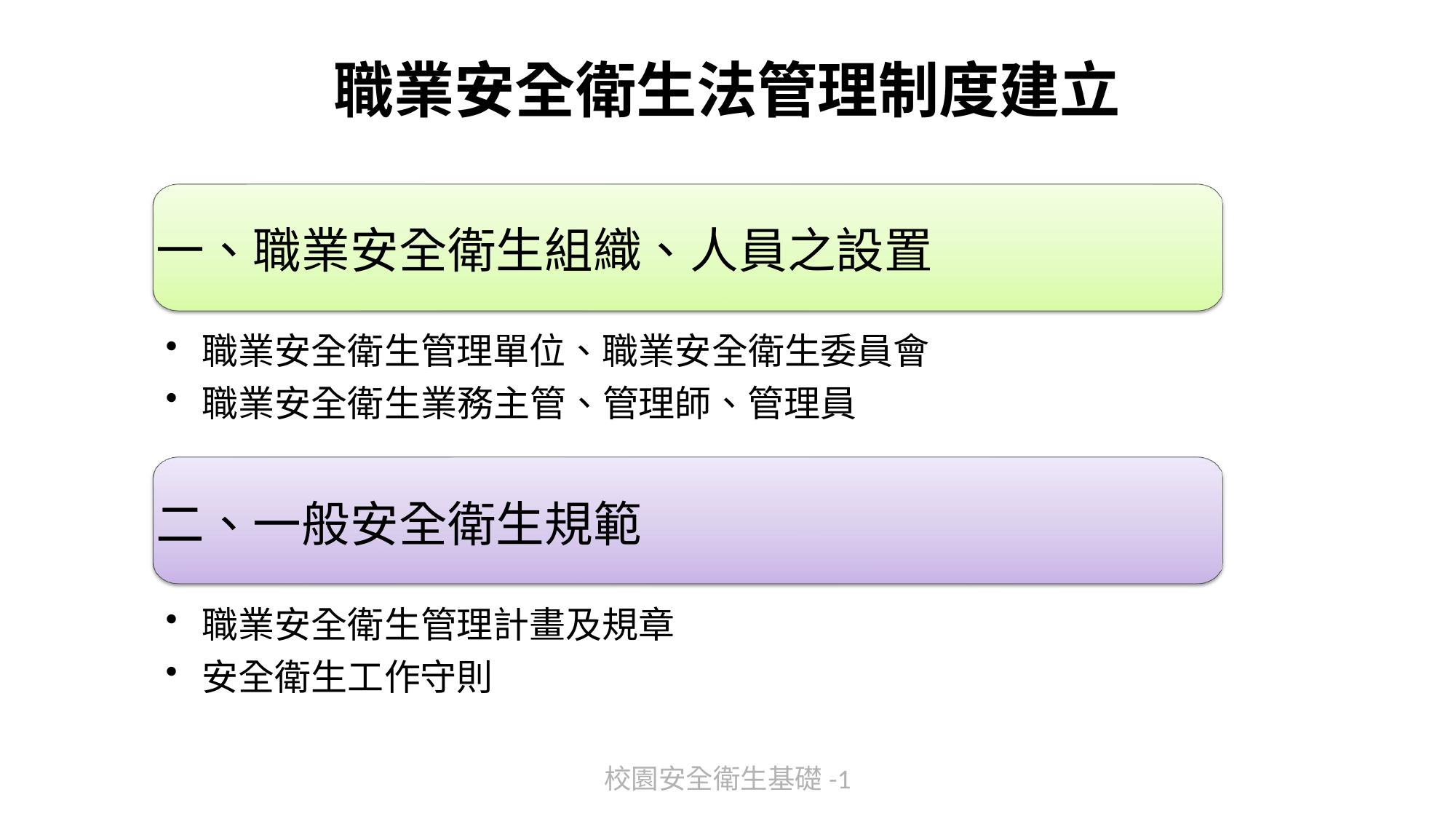

# 職業安全衛生法管理制度建立

一、職業安全衛生組織、人員之設置

職業安全衛生管理單位、職業安全衛生委員會
職業安全衛生業務主管、管理師、管理員

二、一般安全衛生規範

職業安全衛生管理計畫及規章
安全衛生工作守則

校園安全衛生基礎-1
88